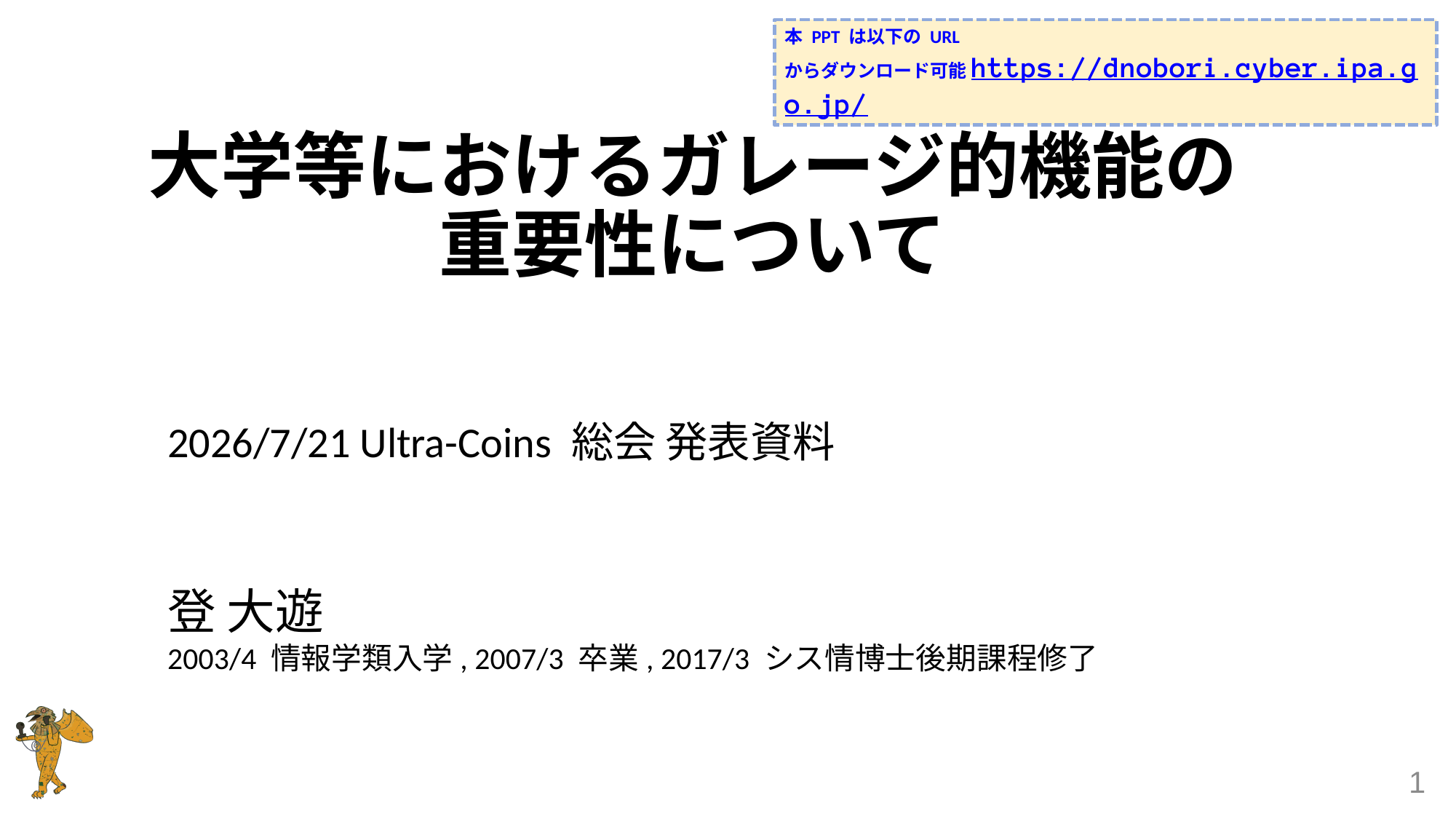

本 PPT は以下の URL からダウンロード可能https://dnobori.cyber.ipa.go.jp/
# 大学等におけるガレージ的機能の 重要性について
2026/7/21 Ultra-Coins 総会 発表資料
登 大遊
2003/4 情報学類入学, 2007/3 卒業, 2017/3 シス情博士後期課程修了
1